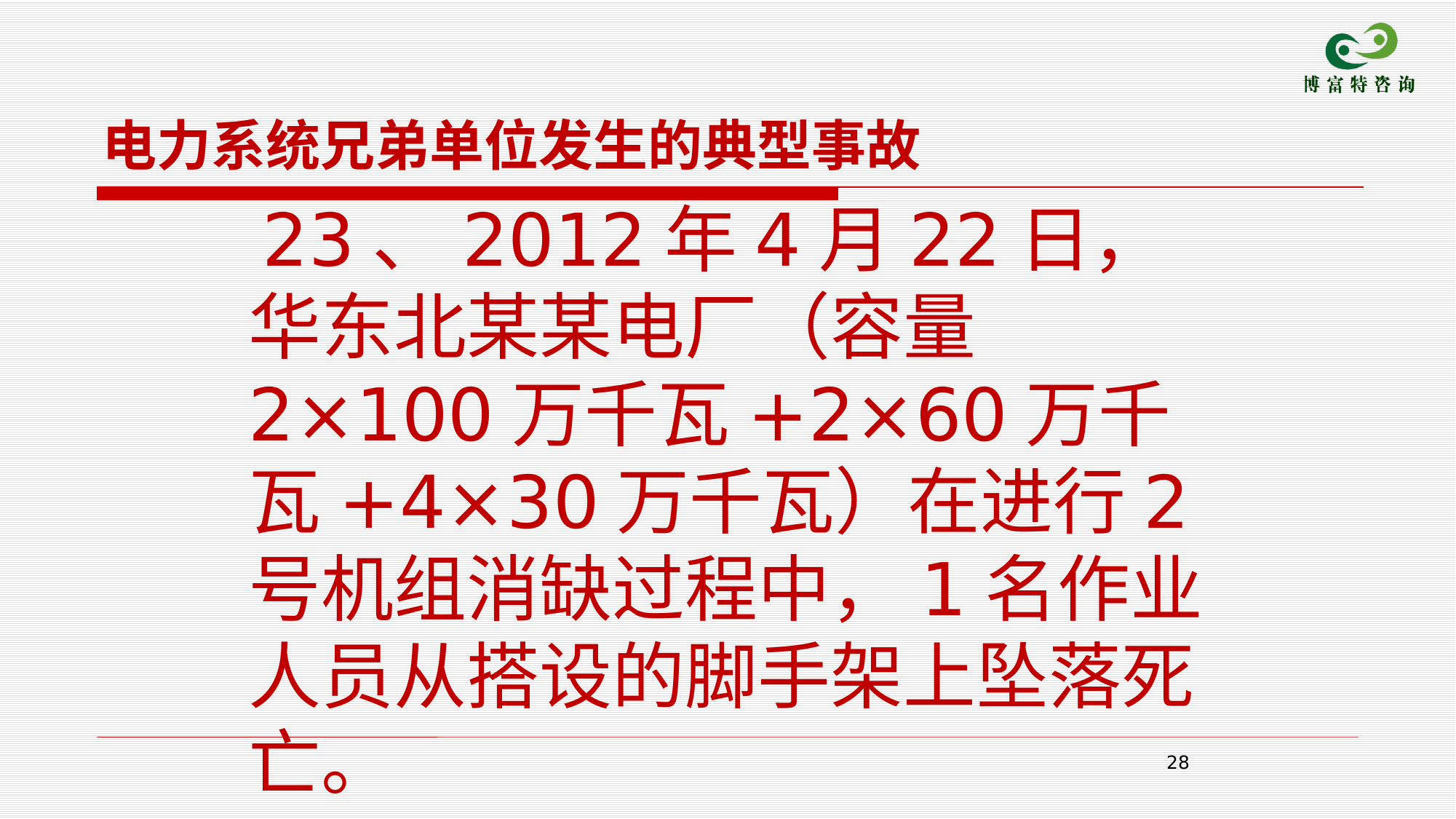

电力系统兄弟单位发生的典型事故
      23、2012年4月22日，华东北某某电厂（容量2×100万千瓦+2×60万千瓦+4×30万千瓦）在进行2号机组消缺过程中，1名作业人员从搭设的脚手架上坠落死亡。

28